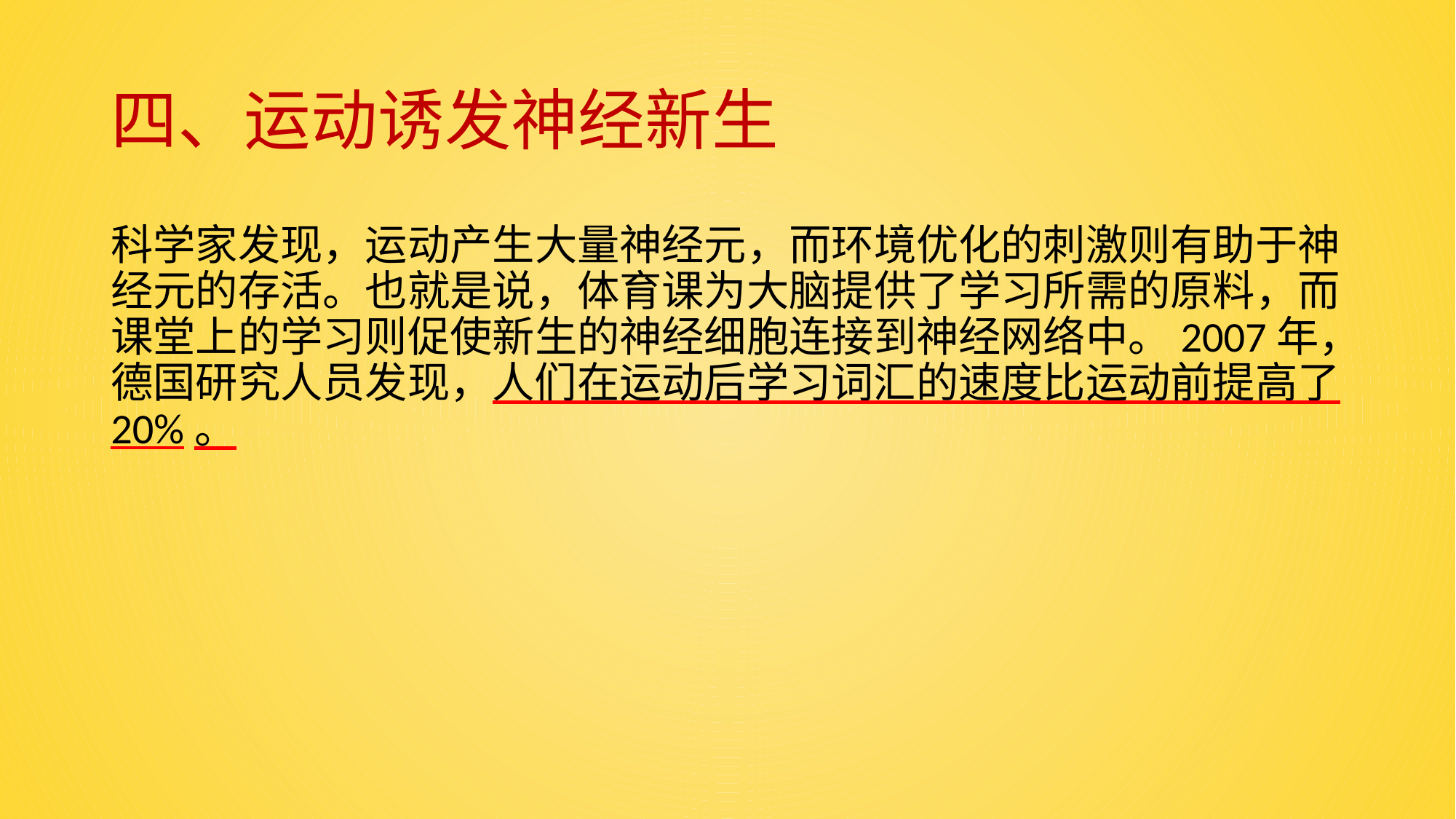

# 四、运动诱发神经新生
科学家发现，运动产生大量神经元，而环境优化的刺激则有助于神经元的存活。也就是说，体育课为大脑提供了学习所需的原料，而课堂上的学习则促使新生的神经细胞连接到神经网络中。2007年，德国研究人员发现，人们在运动后学习词汇的速度比运动前提高了20%。